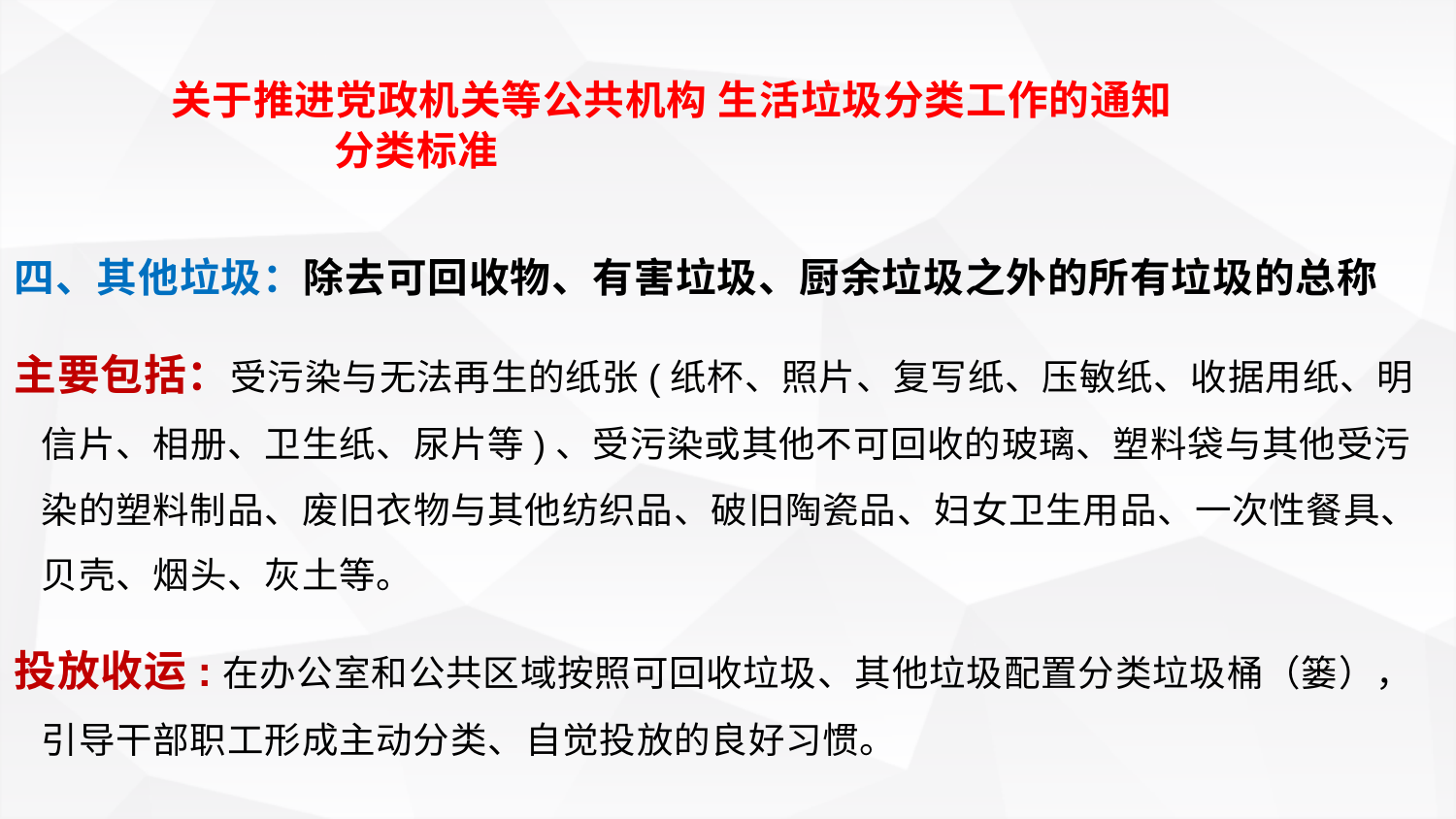

# 关于推进党政机关等公共机构 生活垃圾分类工作的通知 分类标准
四、其他垃圾：除去可回收物、有害垃圾、厨余垃圾之外的所有垃圾的总称
主要包括：受污染与无法再生的纸张(纸杯、照片、复写纸、压敏纸、收据用纸、明信片、相册、卫生纸、尿片等)、受污染或其他不可回收的玻璃、塑料袋与其他受污染的塑料制品、废旧衣物与其他纺织品、破旧陶瓷品、妇女卫生用品、一次性餐具、贝壳、烟头、灰土等。
投放收运:在办公室和公共区域按照可回收垃圾、其他垃圾配置分类垃圾桶（篓），引导干部职工形成主动分类、自觉投放的良好习惯。